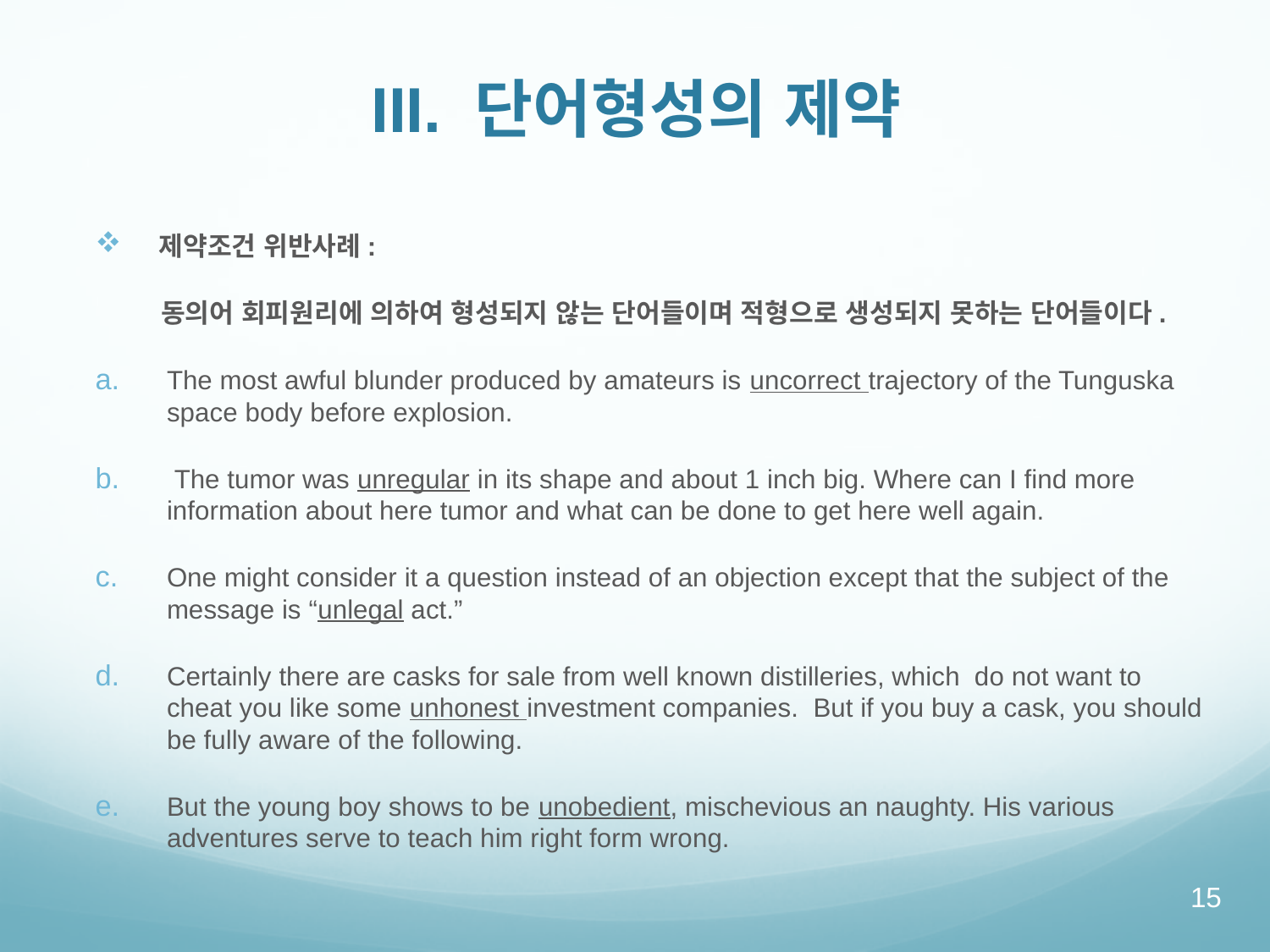

# III. 단어형성의 제약
제약조건 위반사례:
        동의어 회피원리에 의하여 형성되지 않는 단어들이며 적형으로 생성되지 못하는 단어들이다.
The most awful blunder produced by amateurs is uncorrect trajectory of the Tunguska space body before explosion.
 The tumor was unregular in its shape and about 1 inch big. Where can I find more information about here tumor and what can be done to get here well again.
One might consider it a question instead of an objection except that the subject of the message is “unlegal act.”
Certainly there are casks for sale from well known distilleries, which  do not want to cheat you like some unhonest investment companies.  But if you buy a cask, you should be fully aware of the following.
But the young boy shows to be unobedient, mischevious an naughty. His various adventures serve to teach him right form wrong.
15